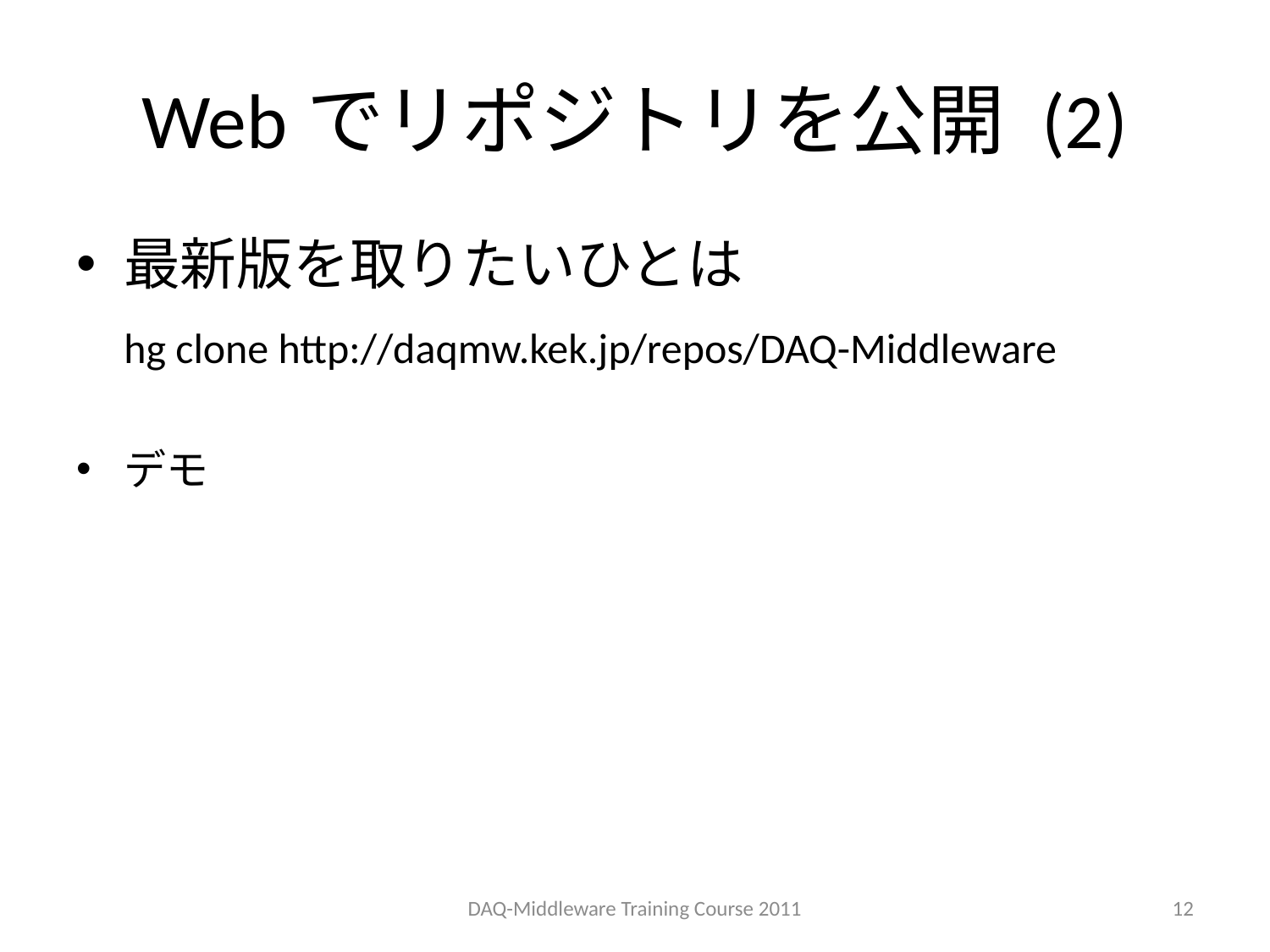

# Webでリポジトリを公開 (2)
最新版を取りたいひとは
	hg clone http://daqmw.kek.jp/repos/DAQ-Middleware

デモ
DAQ-Middleware Training Course 2011
12